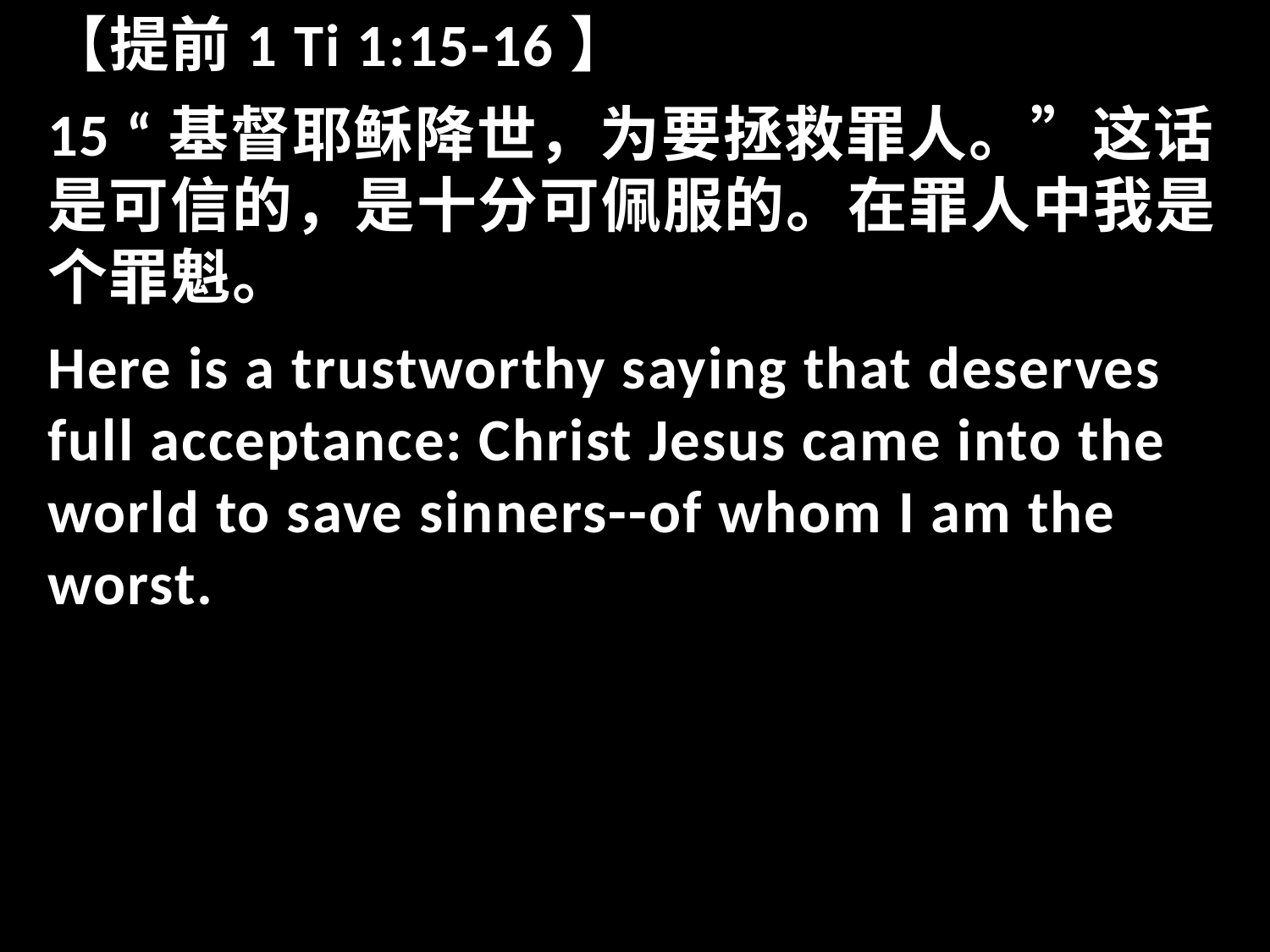

【提前1 Ti 1:15-16】
15 “基督耶稣降世，为要拯救罪人。”这话是可信的，是十分可佩服的。在罪人中我是个罪魁。
Here is a trustworthy saying that deserves full acceptance: Christ Jesus came into the world to save sinners--of whom I am the worst.